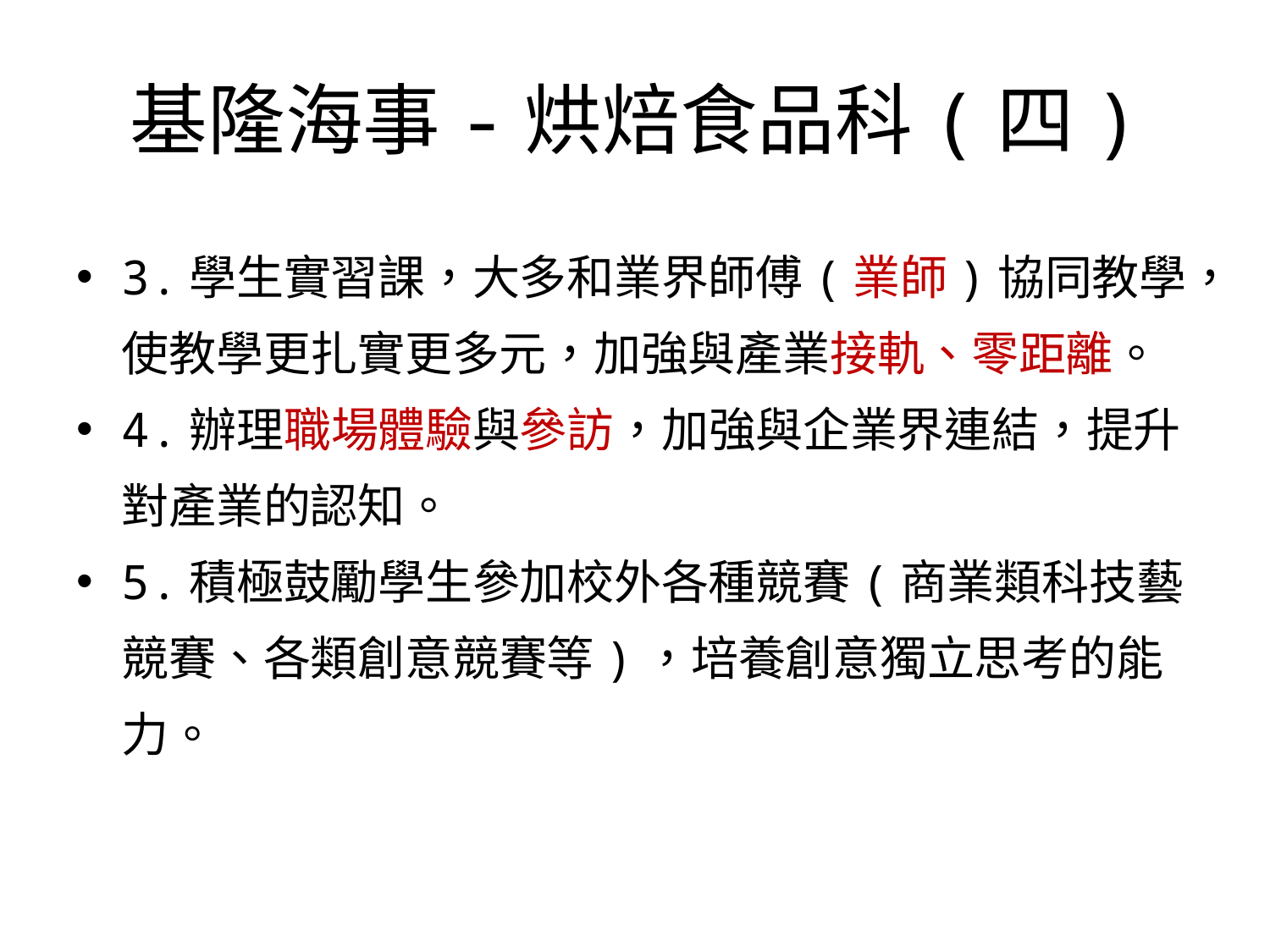

# 基隆海事-烘焙食品科(四)
3.學生實習課，大多和業界師傅(業師)協同教學，使教學更扎實更多元，加強與產業接軌、零距離。
4.辦理職場體驗與參訪，加強與企業界連結，提升對產業的認知。
5.積極鼓勵學生參加校外各種競賽(商業類科技藝競賽、各類創意競賽等)，培養創意獨立思考的能力。